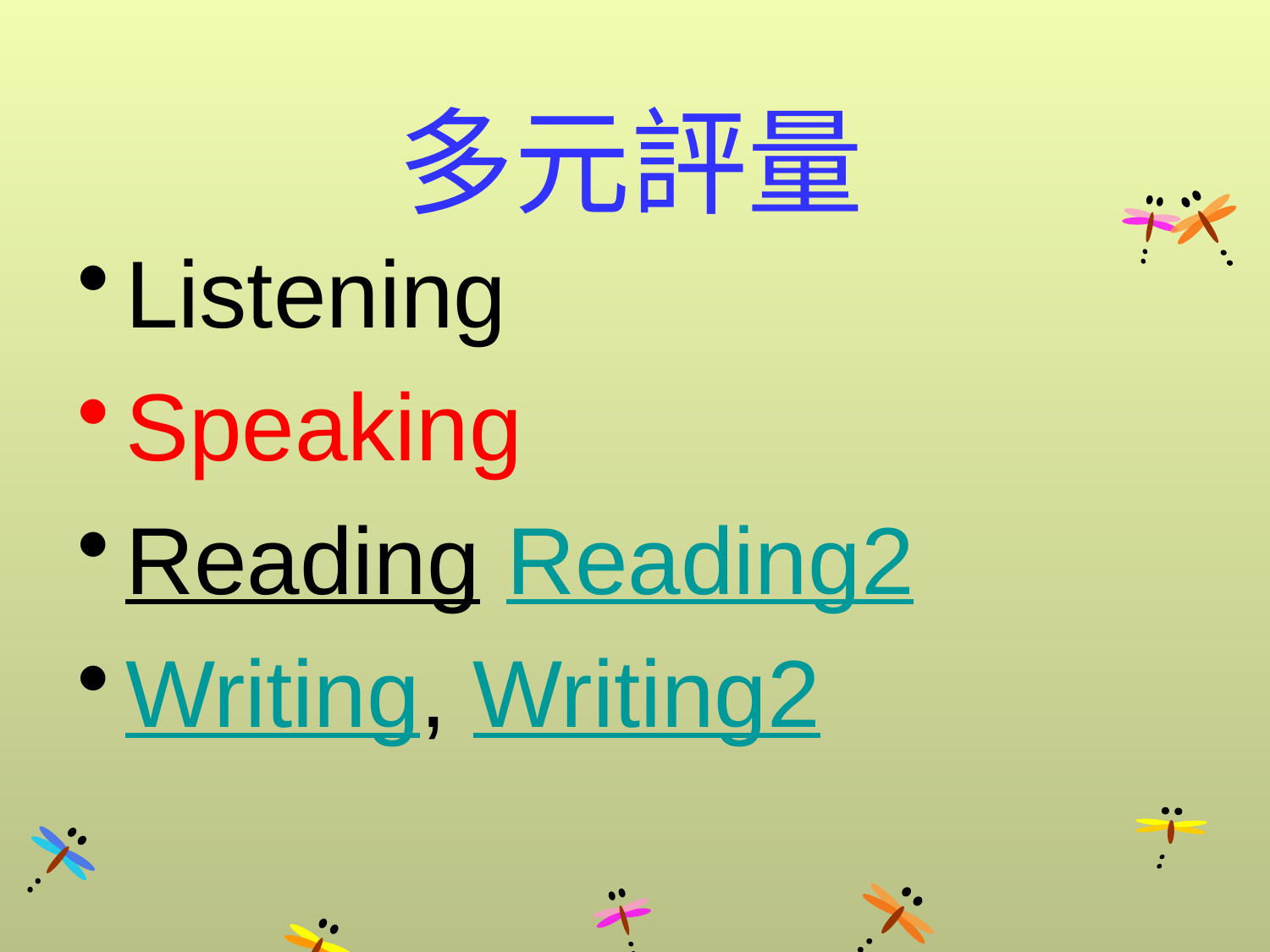

# 多元評量
Listening
Speaking
Reading Reading2
Writing, Writing2